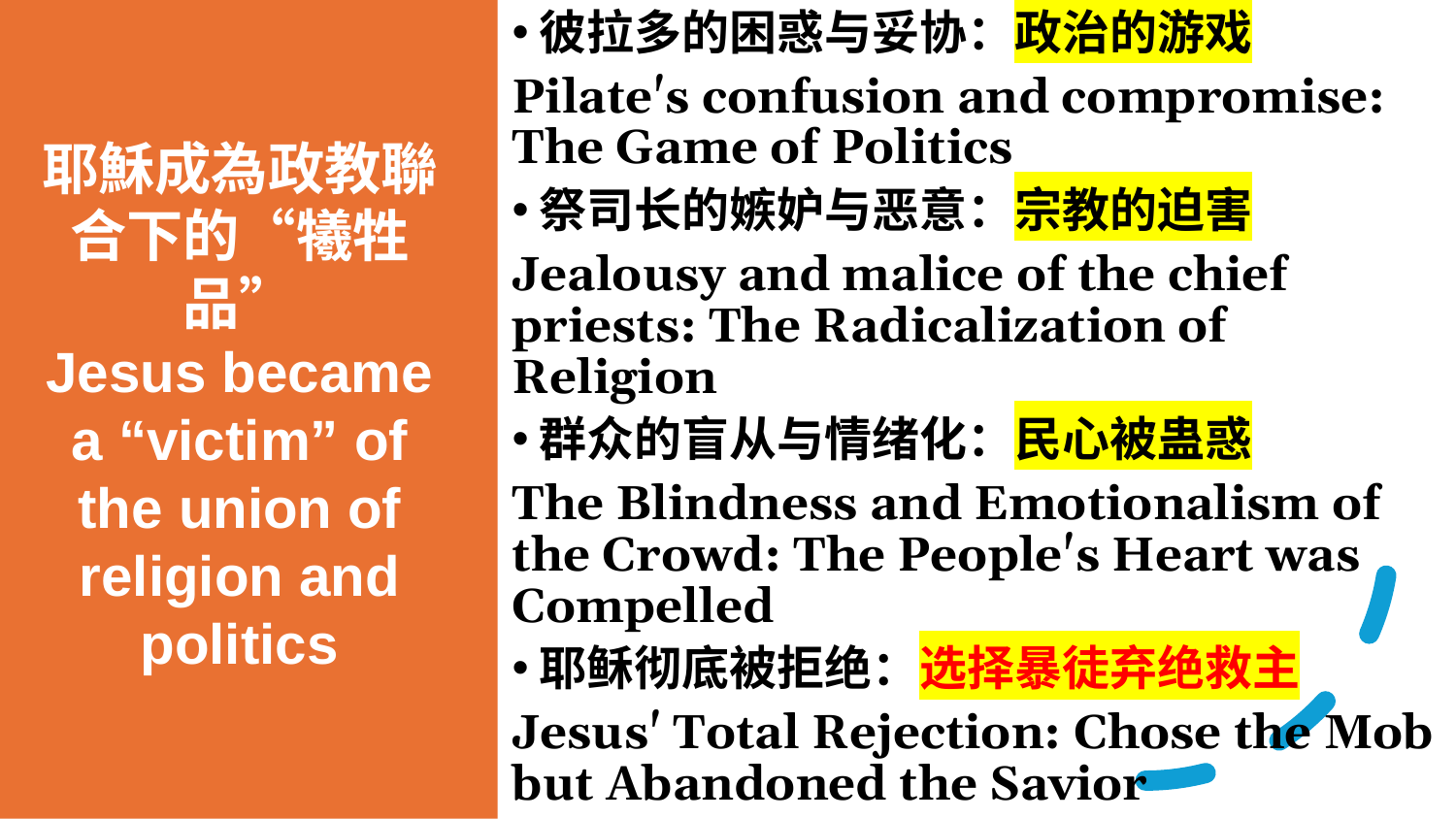

彼拉多的困惑与妥协：政治的游戏
Pilate's confusion and compromise: The Game of Politics
祭司长的嫉妒与恶意：宗教的迫害
Jealousy and malice of the chief priests: The Radicalization of Religion
群众的盲从与情绪化：民心被蛊惑
The Blindness and Emotionalism of the Crowd: The People's Heart was Compelled
耶稣彻底被拒绝：选择暴徒弃绝救主
Jesus' Total Rejection: Chose the Mob but Abandoned the Savior
# 耶穌成為政教聯合下的“犧牲品” Jesus became a “victim” of the union of religion and politics